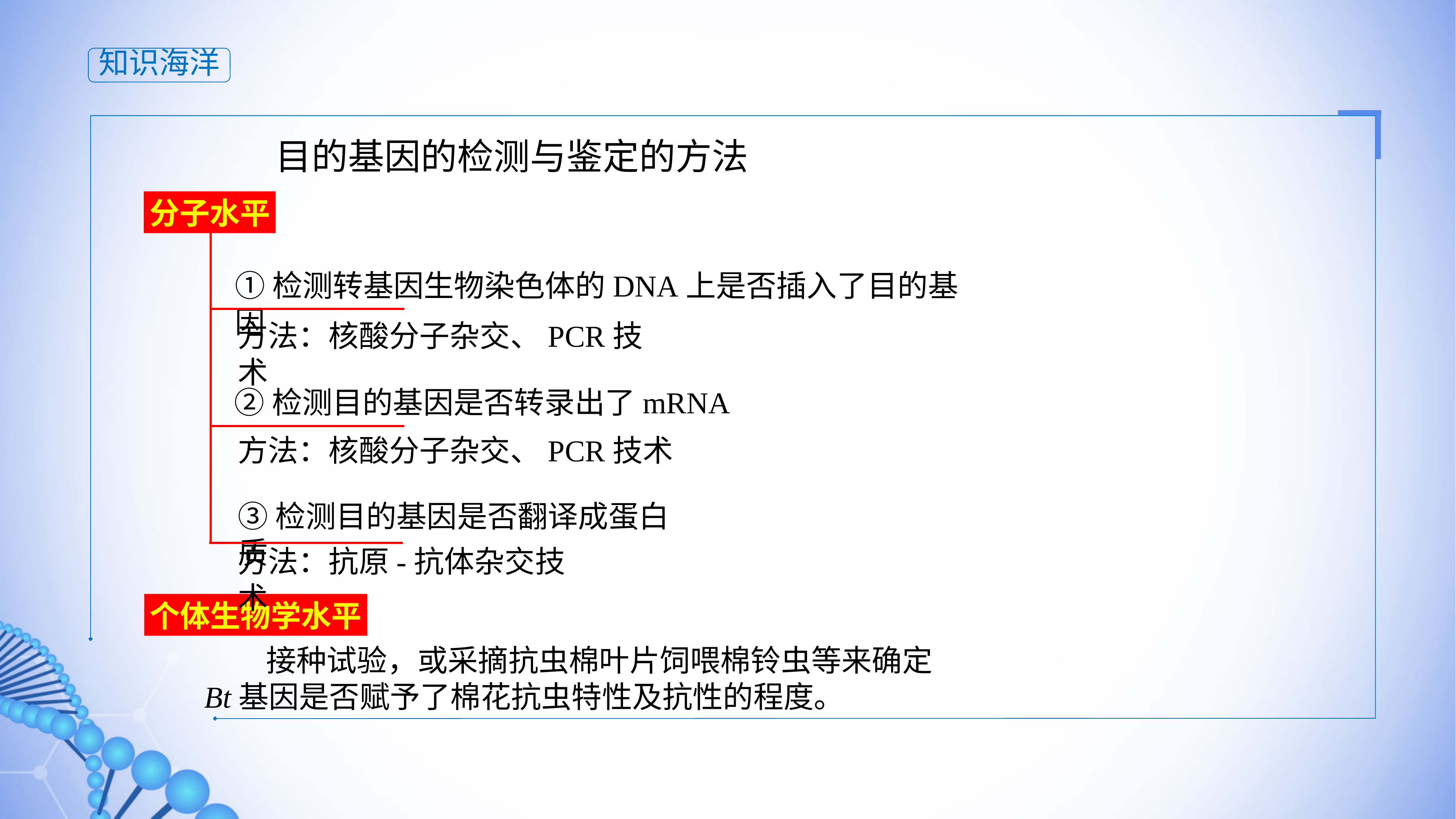

知识海洋

目的基因的检测与鉴定的方法
分子水平
①检测转基因生物染色体的DNA上是否插入了目的基因
方法：核酸分子杂交、PCR技术
②检测目的基因是否转录出了mRNA
方法：核酸分子杂交、PCR技术
③检测目的基因是否翻译成蛋白质
方法：抗原-抗体杂交技术
个体生物学水平
        接种试验，或采摘抗虫棉叶片饲喂棉铃虫等来确定Bt基因是否赋予了棉花抗虫特性及抗性的程度。